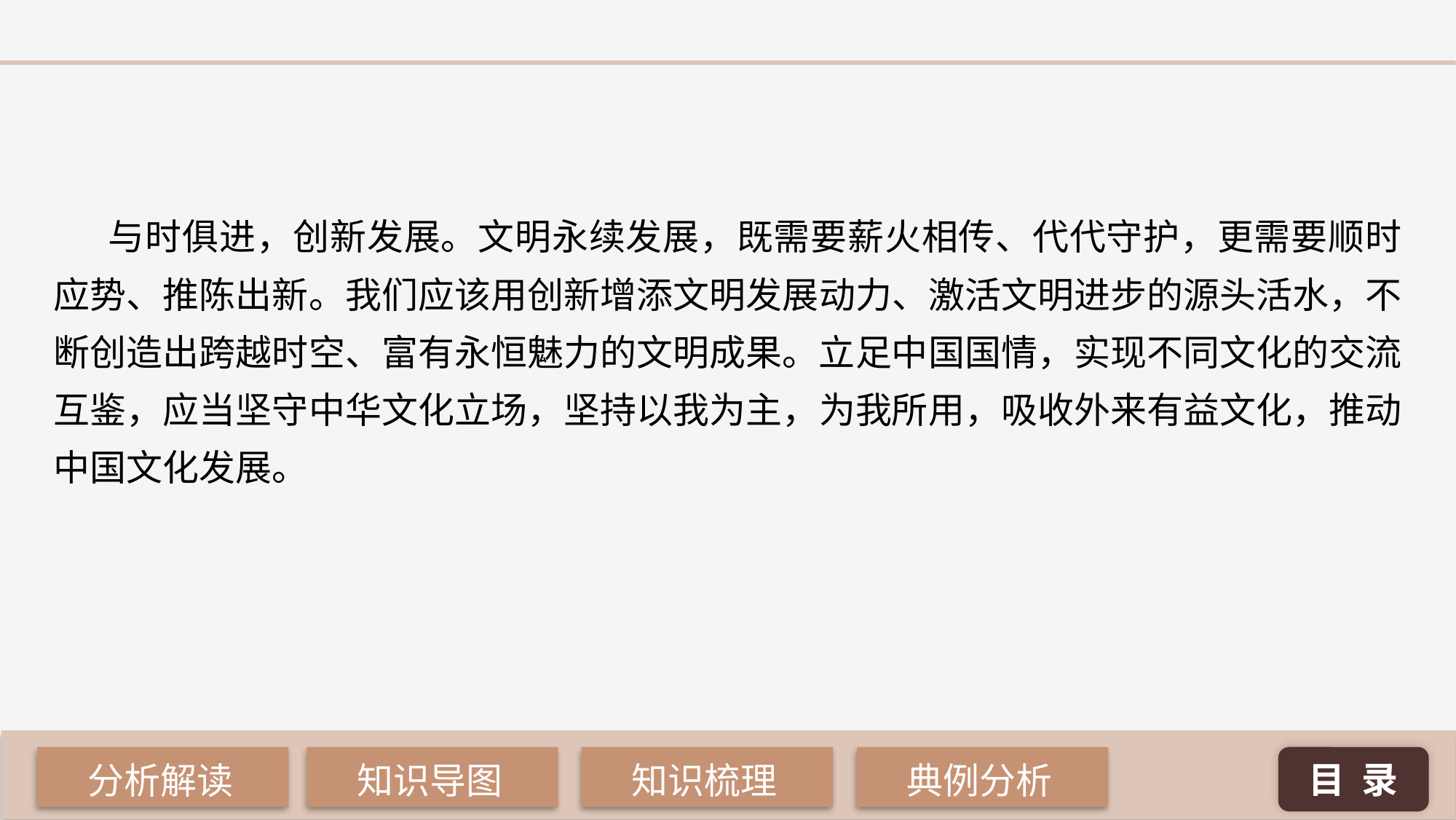

与时俱进，创新发展。文明永续发展，既需要薪火相传、代代守护，更需要顺时应势、推陈出新。我们应该用创新增添文明发展动力、激活文明进步的源头活水，不断创造出跨越时空、富有永恒魅力的文明成果。立足中国国情，实现不同文化的交流互鉴，应当坚守中华文化立场，坚持以我为主，为我所用，吸收外来有益文化，推动中国文化发展。